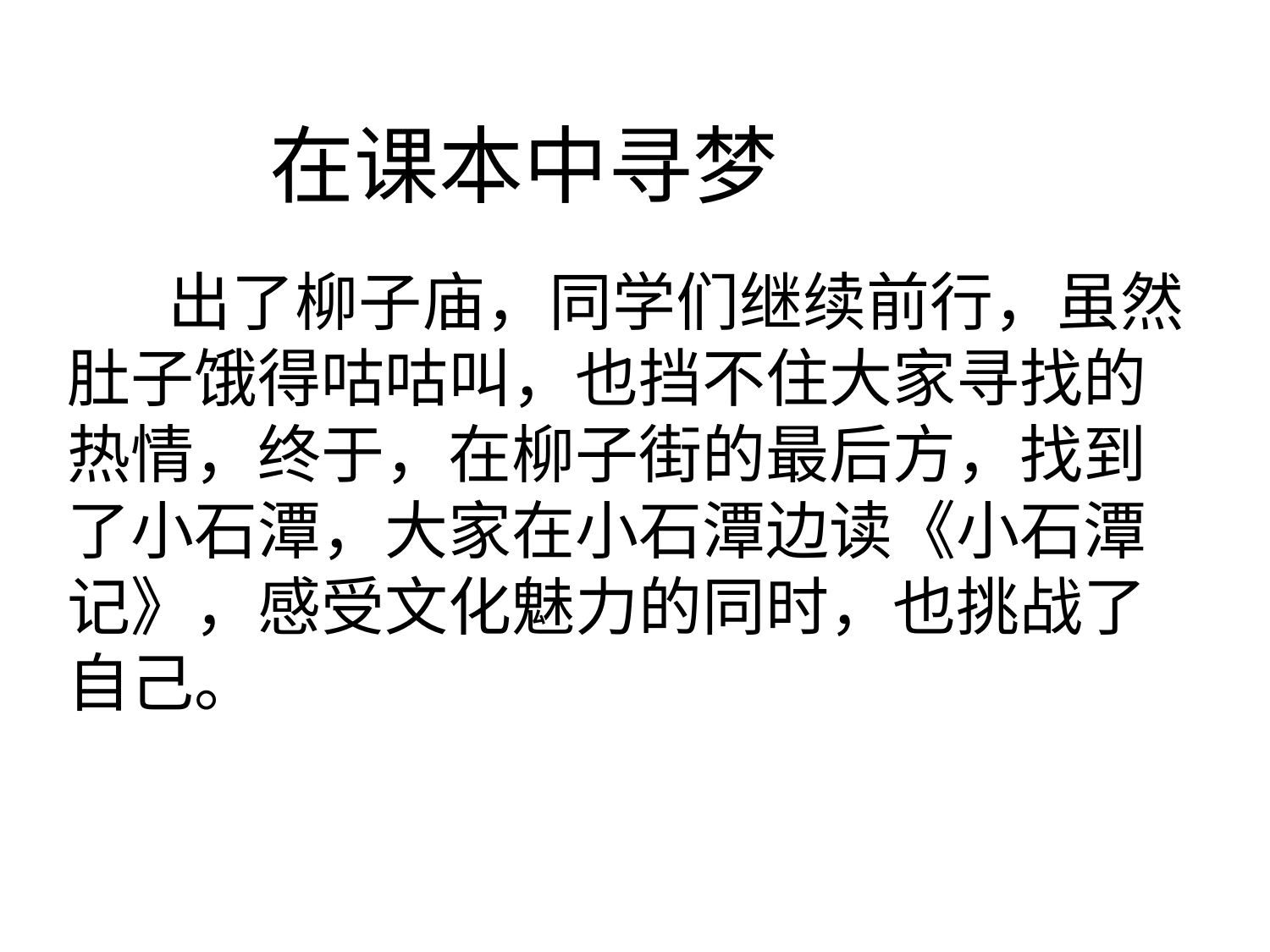

在课本中寻梦
      出了柳子庙，同学们继续前行，虽然肚子饿得咕咕叫，也挡不住大家寻找的热情，终于，在柳子街的最后方，找到了小石潭，大家在小石潭边读《小石潭记》，感受文化魅力的同时，也挑战了自己。